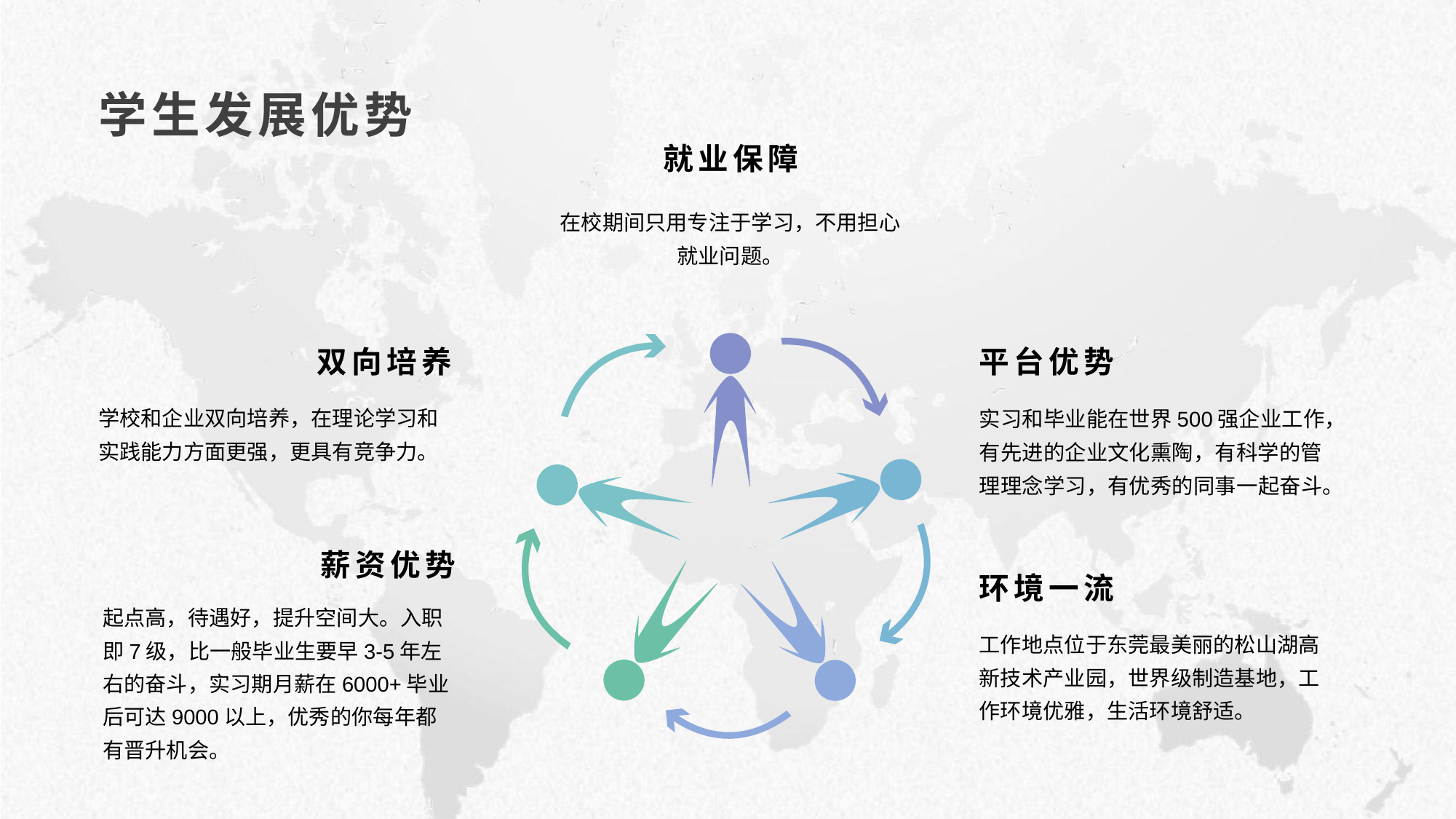

学生发展优势
就业保障
在校期间只用专注于学习，不用担心就业问题。
双向培养
平台优势

学校和企业双向培养，在理论学习和实践能力方面更强，更具有竞争力。

实习和毕业能在世界500强企业工作，有先进的企业文化熏陶，有科学的管理理念学习，有优秀的同事一起奋斗。

薪资优势

环境一流

起点高，待遇好，提升空间大。入职即7级，比一般毕业生要早3-5年左右的奋斗，实习期月薪在6000+毕业后可达9000以上，优秀的你每年都有晋升机会。

工作地点位于东莞最美丽的松山湖高新技术产业园，世界级制造基地，工作环境优雅，生活环境舒适。